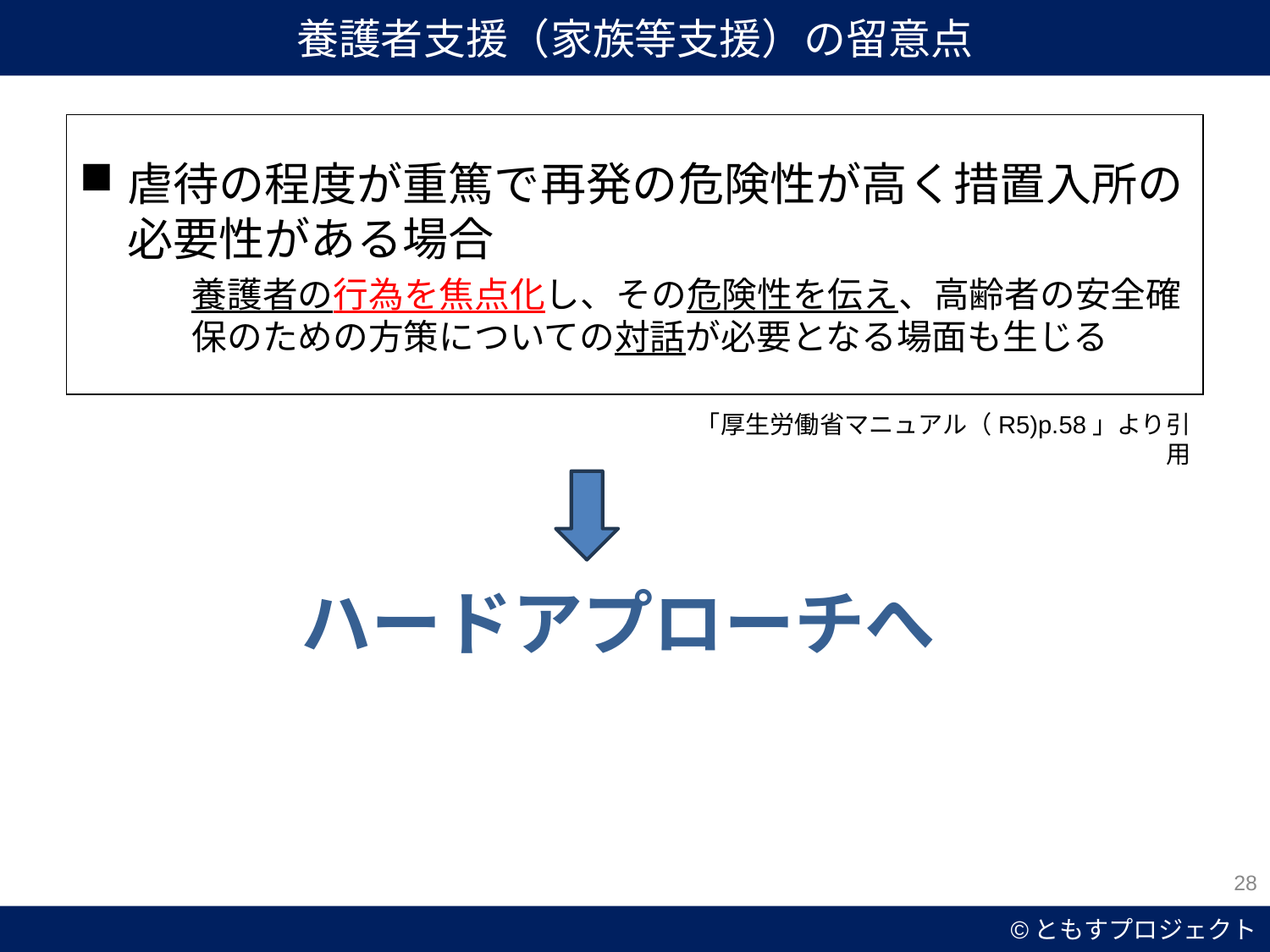

養護者支援（家族等支援）の留意点

虐待の程度が重篤で再発の危険性が高く措置入所の必要性がある場合
養護者の行為を焦点化し、その危険性を伝え、高齢者の安全確保のための方策についての対話が必要となる場面も生じる
「厚生労働省マニュアル（R5)p.58」より引用

ハードアプローチへ
28
65
©ともすプロジェクト